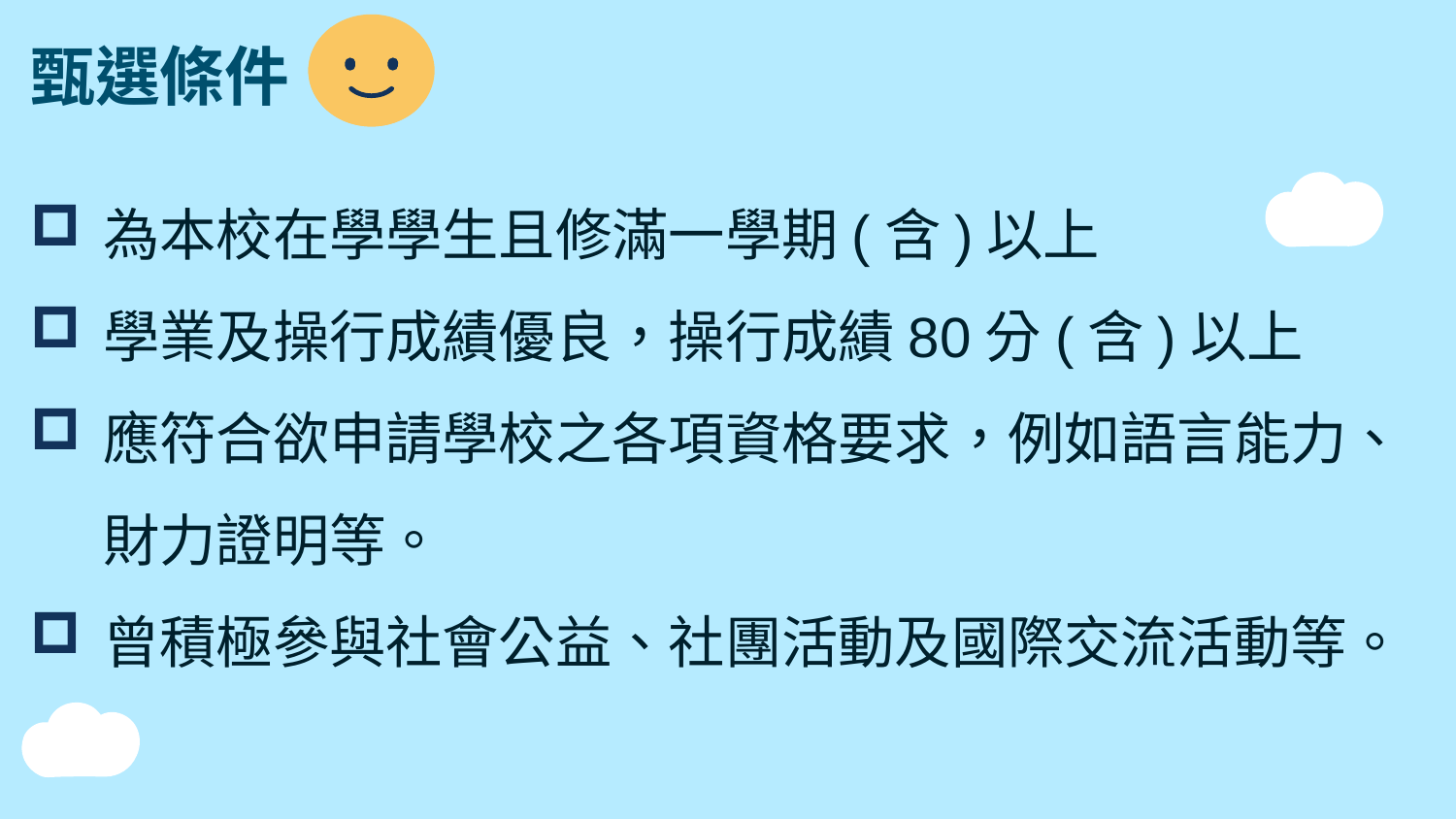

# 甄選條件
為本校在學學生且修滿一學期(含)以上
學業及操行成績優良，操行成績80分(含)以上
應符合欲申請學校之各項資格要求，例如語言能力、財力證明等。
曾積極參與社會公益、社團活動及國際交流活動等。